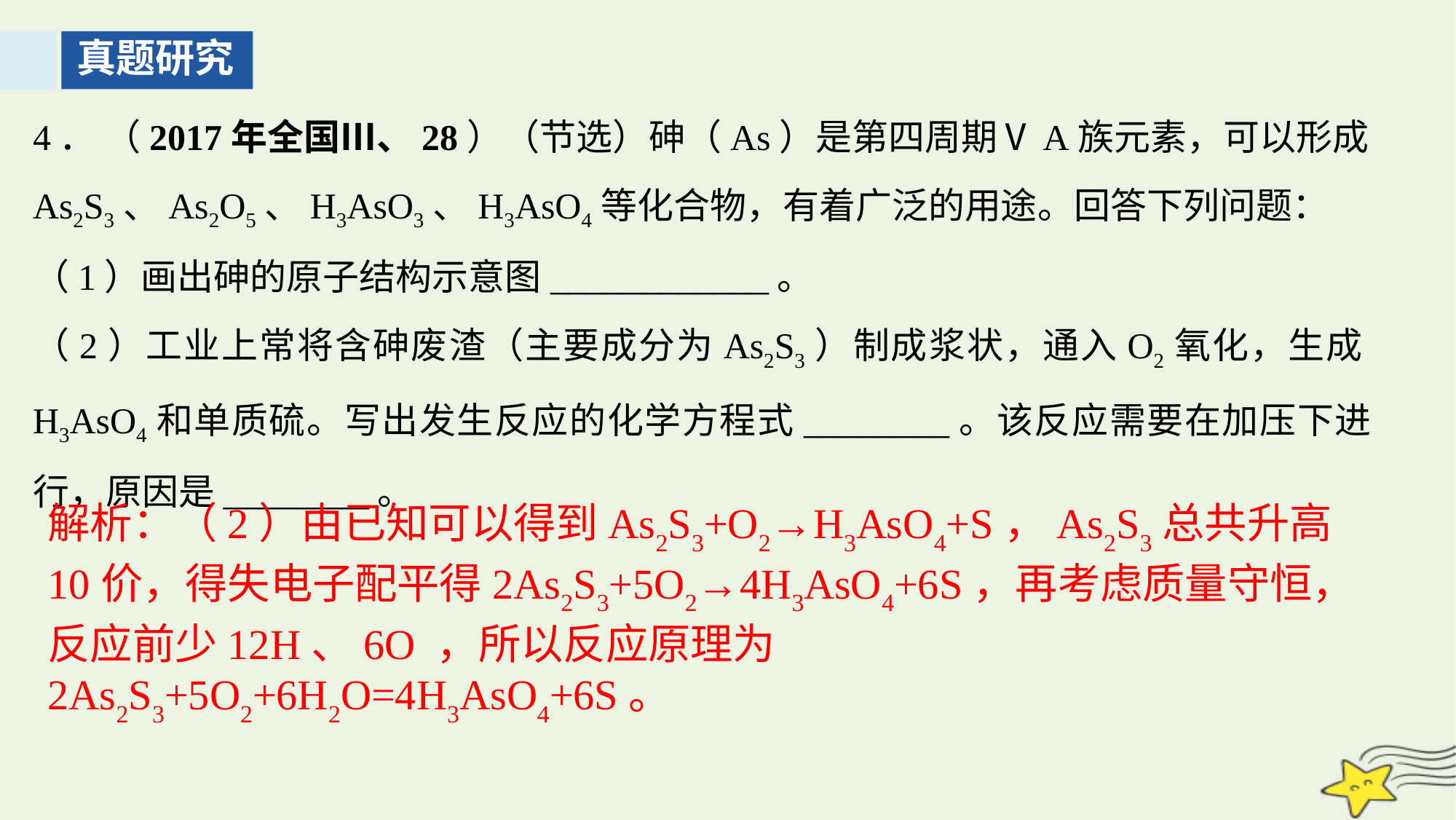

真题研究

4． （2017年全国Ⅲ、28）（节选）砷（As）是第四周期ⅤA族元素，可以形成As2S3、As2O5、H3AsO3、H3AsO4等化合物，有着广泛的用途。回答下列问题：
（1）画出砷的原子结构示意图____________。
（2）工业上常将含砷废渣（主要成分为As2S3）制成浆状，通入O2氧化，生成H3AsO4和单质硫。写出发生反应的化学方程式________。该反应需要在加压下进行，原因是________。
解析：（2）由已知可以得到As2S3+O2→H3AsO4+S，As2S3总共升高10价，得失电子配平得2As2S3+5O2→4H3AsO4+6S，再考虑质量守恒，反应前少12H、6O ，所以反应原理为2As2S3+5O2+6H2O=4H3AsO4+6S。